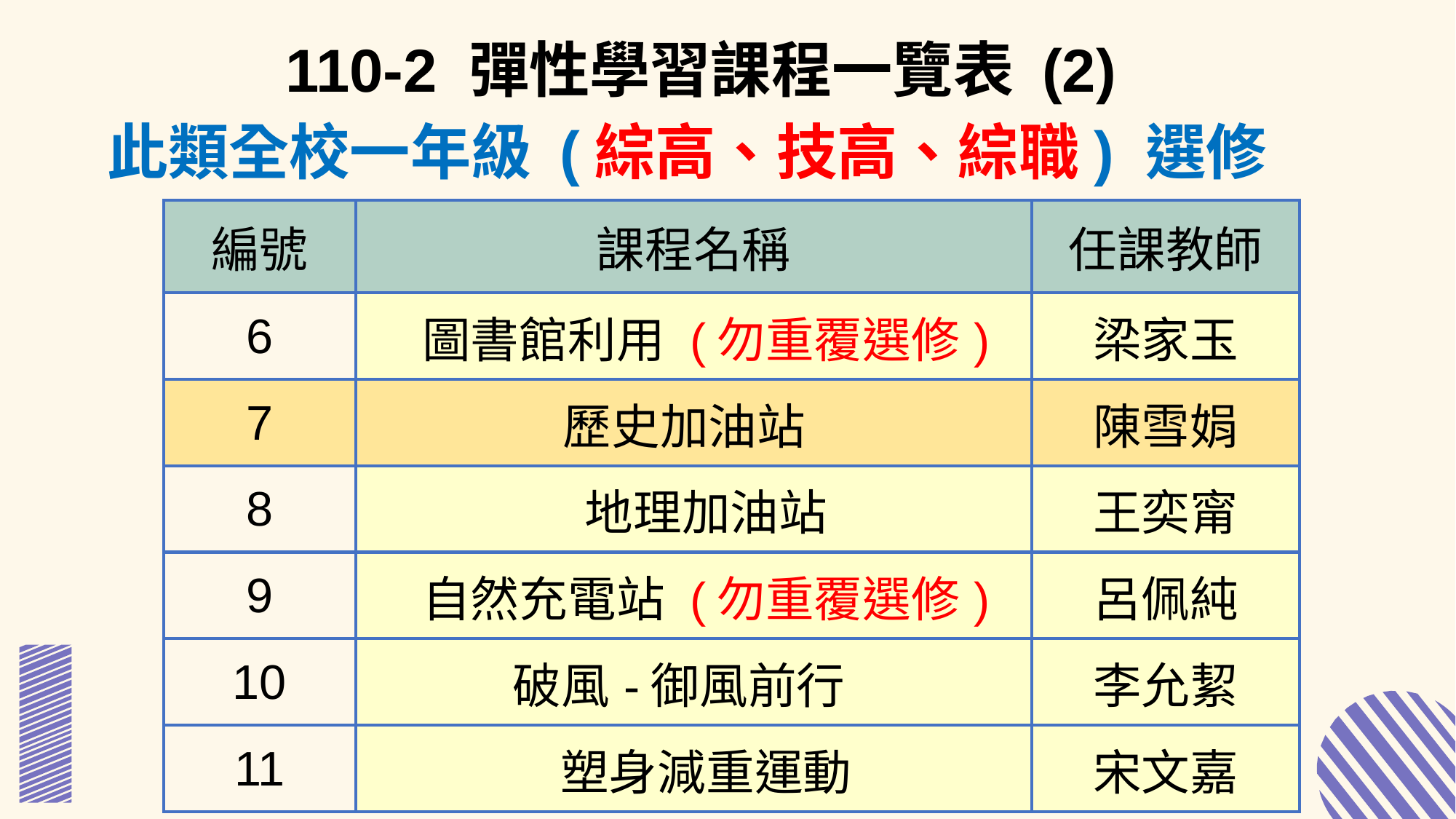

110-2 彈性學習課程一覽表 (2)
此類全校一年級 (綜高、技高、綜職) 選修
| 編號 | 課程名稱 | 任課教師 |
| --- | --- | --- |
| 6 | 圖書館利用 (勿重覆選修) | 梁家玉 |
| 7 | 歷史加油站 | 陳雪娟 |
| 8 | 地理加油站 | 王奕甯 |
| 9 | 自然充電站 (勿重覆選修) | 呂佩純 |
| 10 | 破風-御風前行 | 李允絜 |
| 11 | 塑身減重運動 | 宋文嘉 |